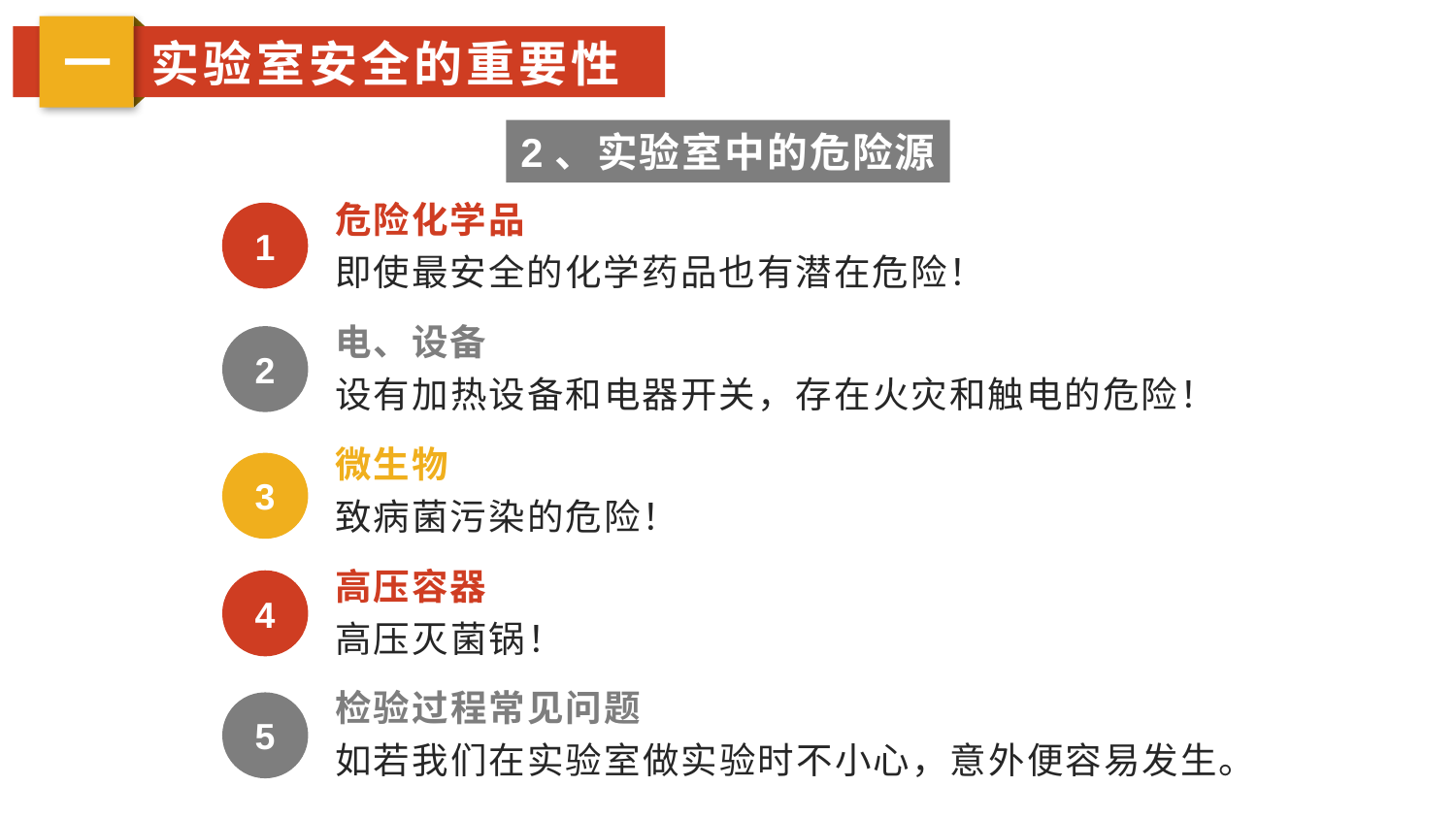

一

实验室安全的重要性

2、实验室中的危险源
危险化学品
即使最安全的化学药品也有潜在危险！
1
电、设备
设有加热设备和电器开关，存在火灾和触电的危险！
2
微生物
致病菌污染的危险！
3
高压容器
高压灭菌锅！
4
检验过程常见问题
如若我们在实验室做实验时不小心，意外便容易发生。
5